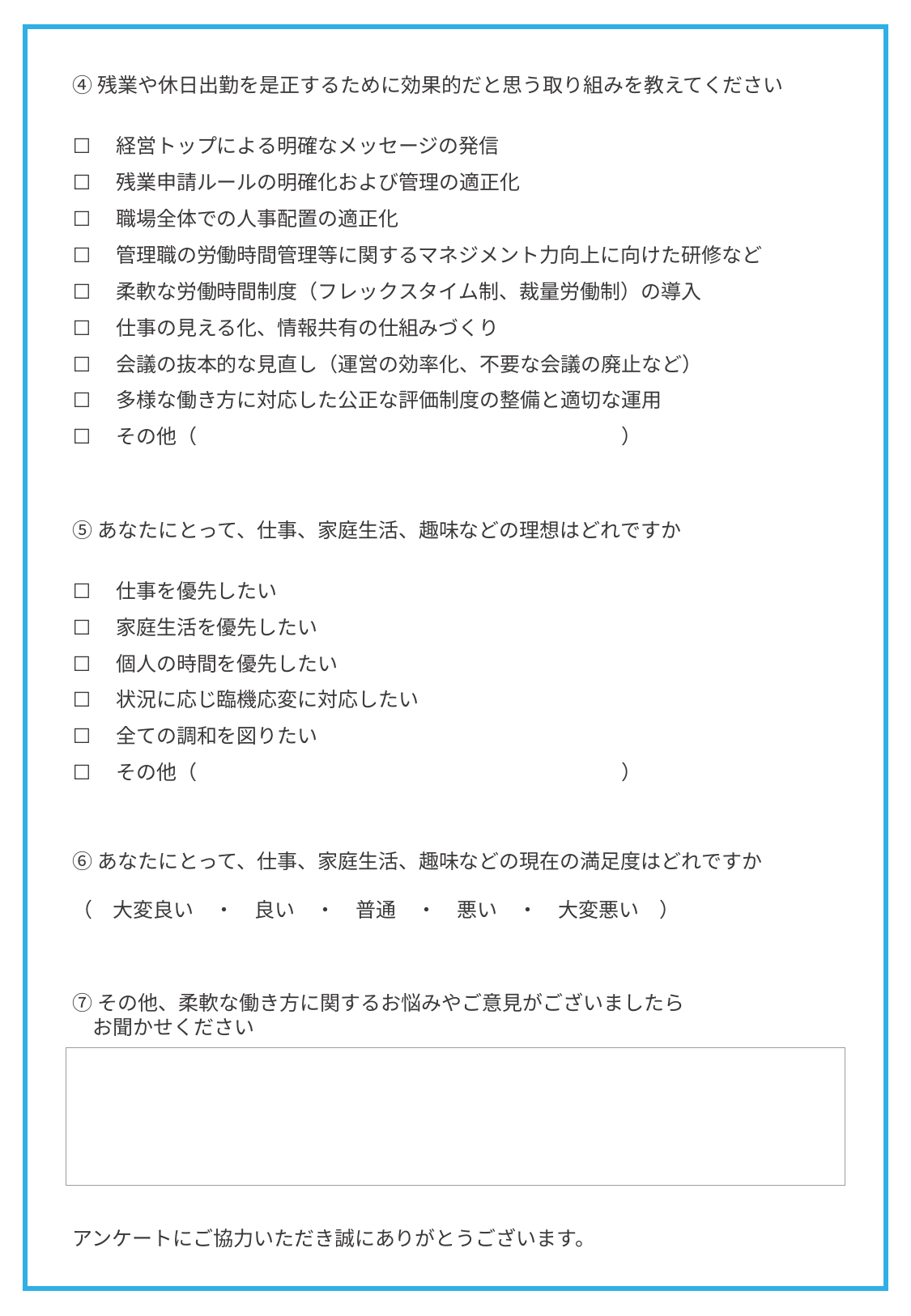

④残業や休日出勤を是正するために効果的だと思う取り組みを教えてください

☐　経営トップによる明確なメッセージの発信
☐　残業申請ルールの明確化および管理の適正化
☐　職場全体での人事配置の適正化
☐　管理職の労働時間管理等に関するマネジメント力向上に向けた研修など
☐　柔軟な労働時間制度（フレックスタイム制、裁量労働制）の導入
☐　仕事の見える化、情報共有の仕組みづくり
☐　会議の抜本的な見直し（運営の効率化、不要な会議の廃止など）
☐　多様な働き方に対応した公正な評価制度の整備と適切な運用
☐　その他（　　　　　　　　　　　　　　　　　　　　　）
⑤あなたにとって、仕事、家庭生活、趣味などの理想はどれですか

☐　仕事を優先したい
☐　家庭生活を優先したい
☐　個人の時間を優先したい
☐　状況に応じ臨機応変に対応したい
☐　全ての調和を図りたい
☐　その他（　　　　　　　　　　　　　　　　　　　　　）
⑥あなたにとって、仕事、家庭生活、趣味などの現在の満足度はどれですか

（　大変良い　・　良い　・　普通　・　悪い　・　大変悪い　）
⑦その他、柔軟な働き方に関するお悩みやご意見がございましたら
　お聞かせください

アンケートにご協力いただき誠にありがとうございます。